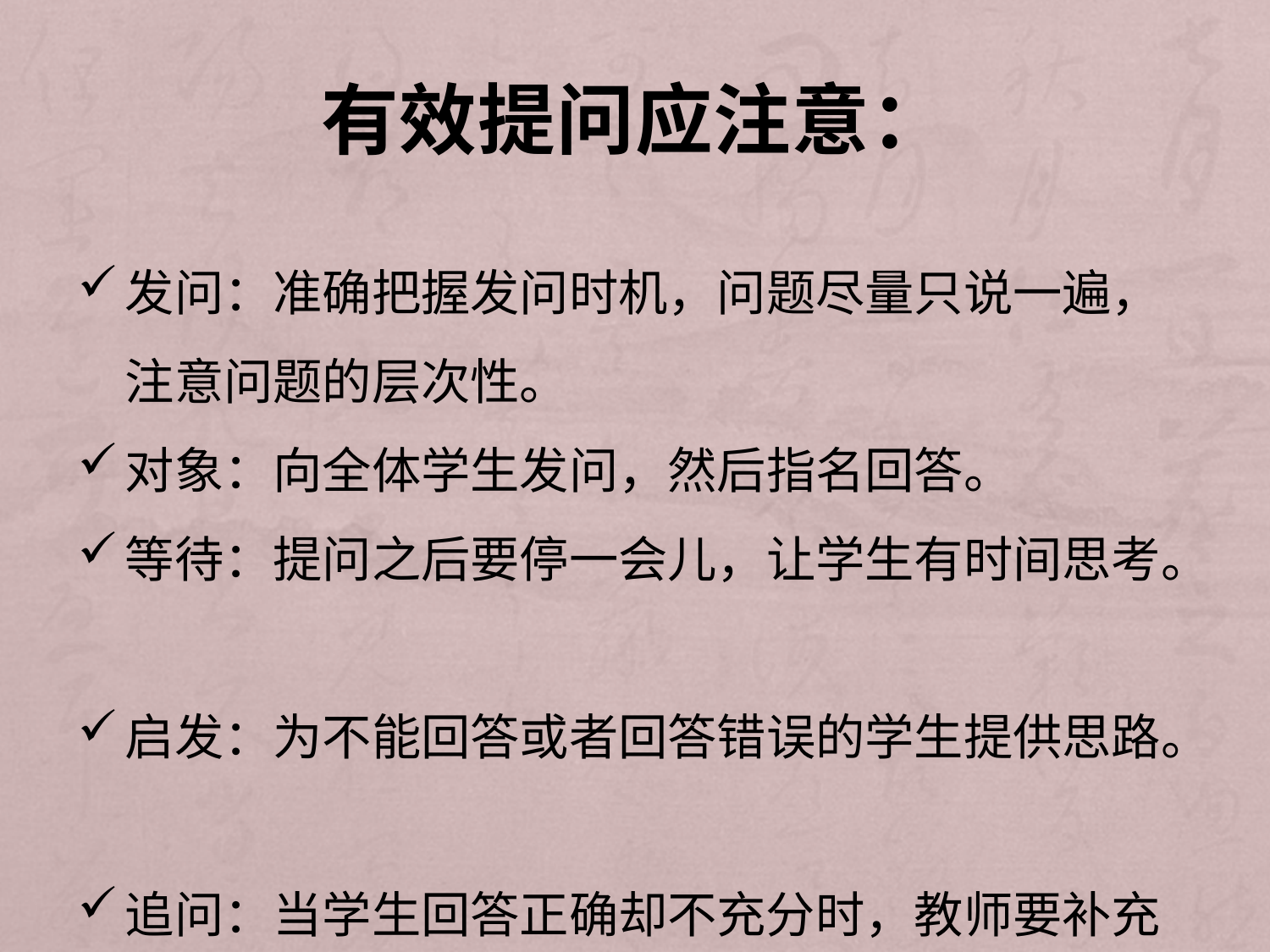

# 有效提问应注意：
发问：准确把握发问时机，问题尽量只说一遍，注意问题的层次性。
对象：向全体学生发问，然后指名回答。
等待：提问之后要停一会儿，让学生有时间思考。
启发：为不能回答或者回答错误的学生提供思路。
追问：当学生回答正确却不充分时，教师要补充另外的信息；或者引出更深层次的问题。